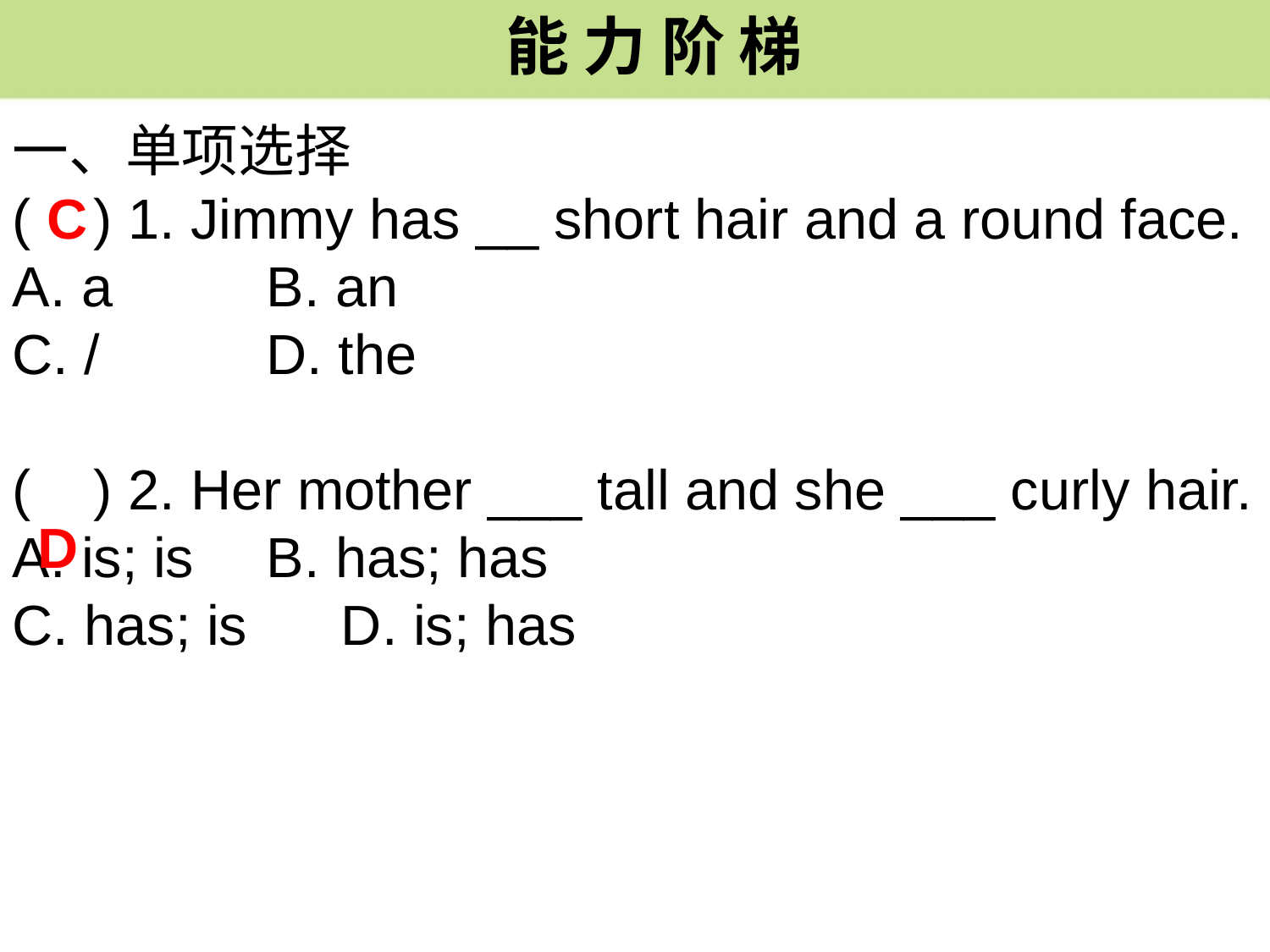

能 力 阶 梯
一、单项选择
(    ) 1. Jimmy has __ short hair and a round face.
A. a		B. an
C. / 		D. the

(    ) 2. Her mother ___ tall and she ___ curly hair.
A. is; is 	B. has; has
C. has; is      D. is; has
C
D